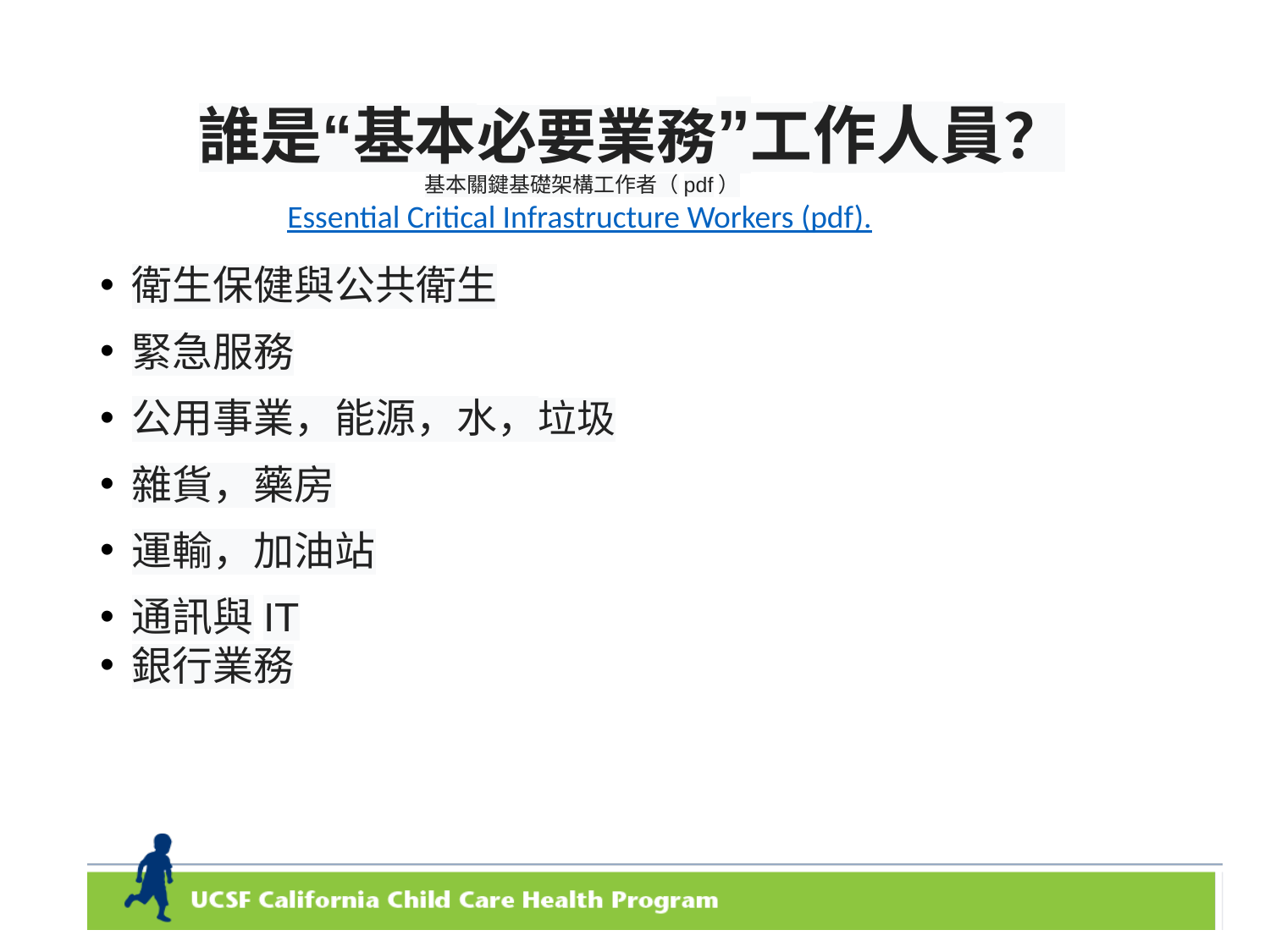

# 誰是“基本必要業務”工作人員？

基本關鍵基礎架構工作者（pdf）
Essential Critical Infrastructure Workers (pdf).

衛生保健與公共衛生
緊急服務
公用事業，能源，水，垃圾
雜貨，藥房
運輸，加油站
通訊與IT
銀行業務